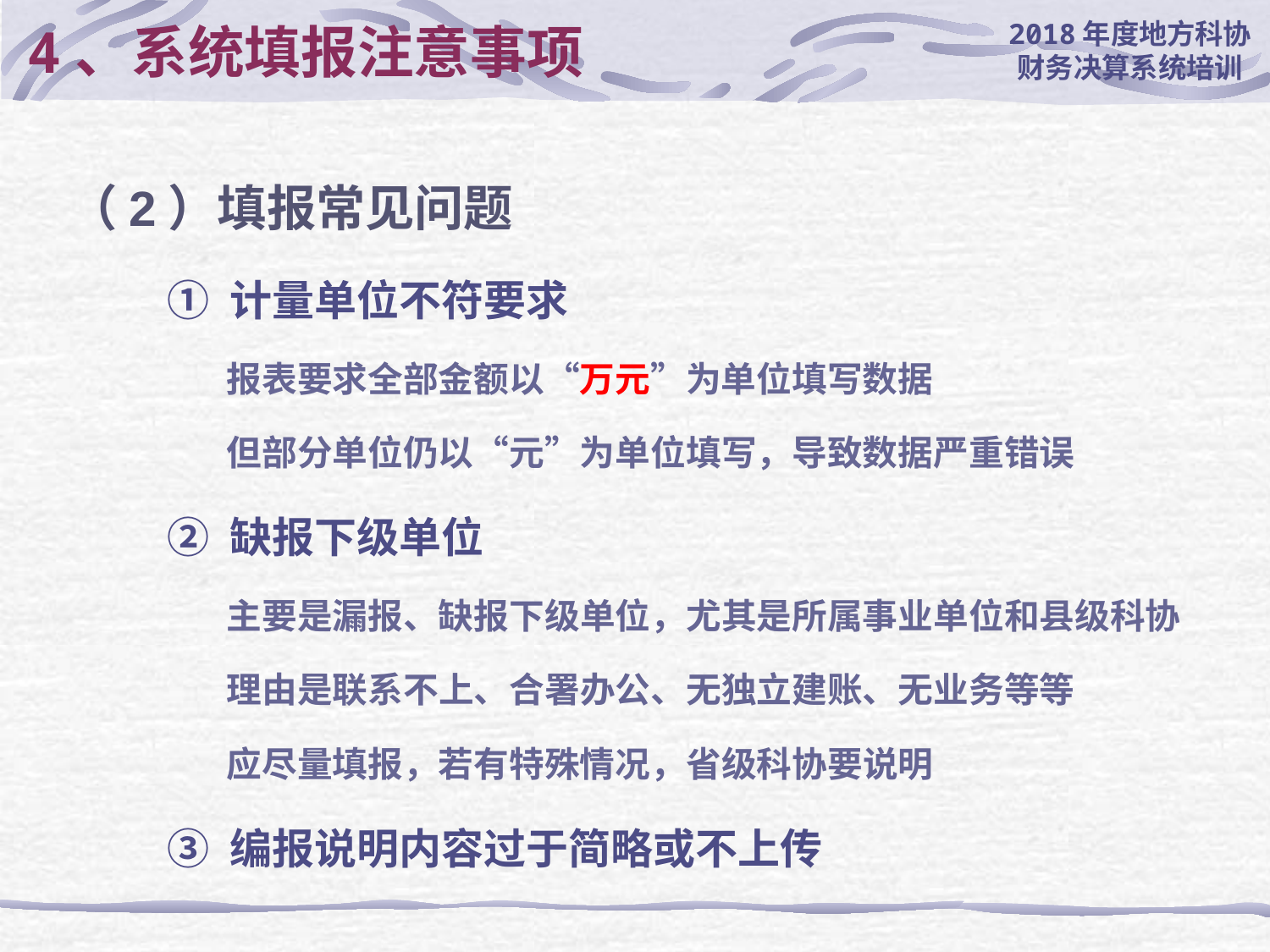

# 4、系统填报注意事项
（2）填报常见问题
① 计量单位不符要求
报表要求全部金额以“万元”为单位填写数据
但部分单位仍以“元”为单位填写，导致数据严重错误
② 缺报下级单位
主要是漏报、缺报下级单位，尤其是所属事业单位和县级科协
理由是联系不上、合署办公、无独立建账、无业务等等
应尽量填报，若有特殊情况，省级科协要说明
③ 编报说明内容过于简略或不上传